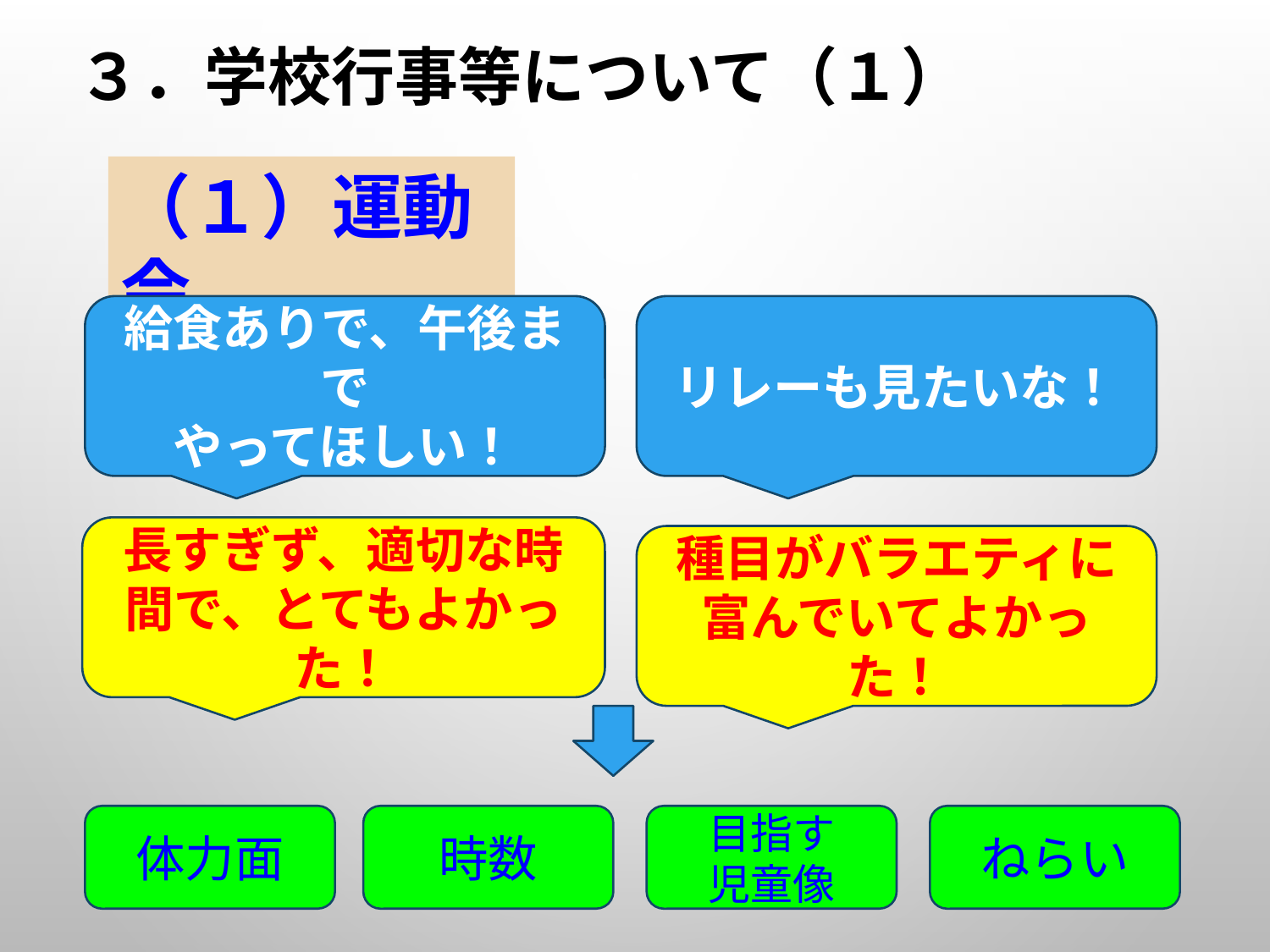

# ３．学校行事等について（１）
（１）運動会
給食ありで、午後まで
やってほしい！
リレーも見たいな！
長すぎず、適切な時間で、とてもよかった！
種目がバラエティに
富んでいてよかった！

体力面
時数
目指す
児童像
ねらい